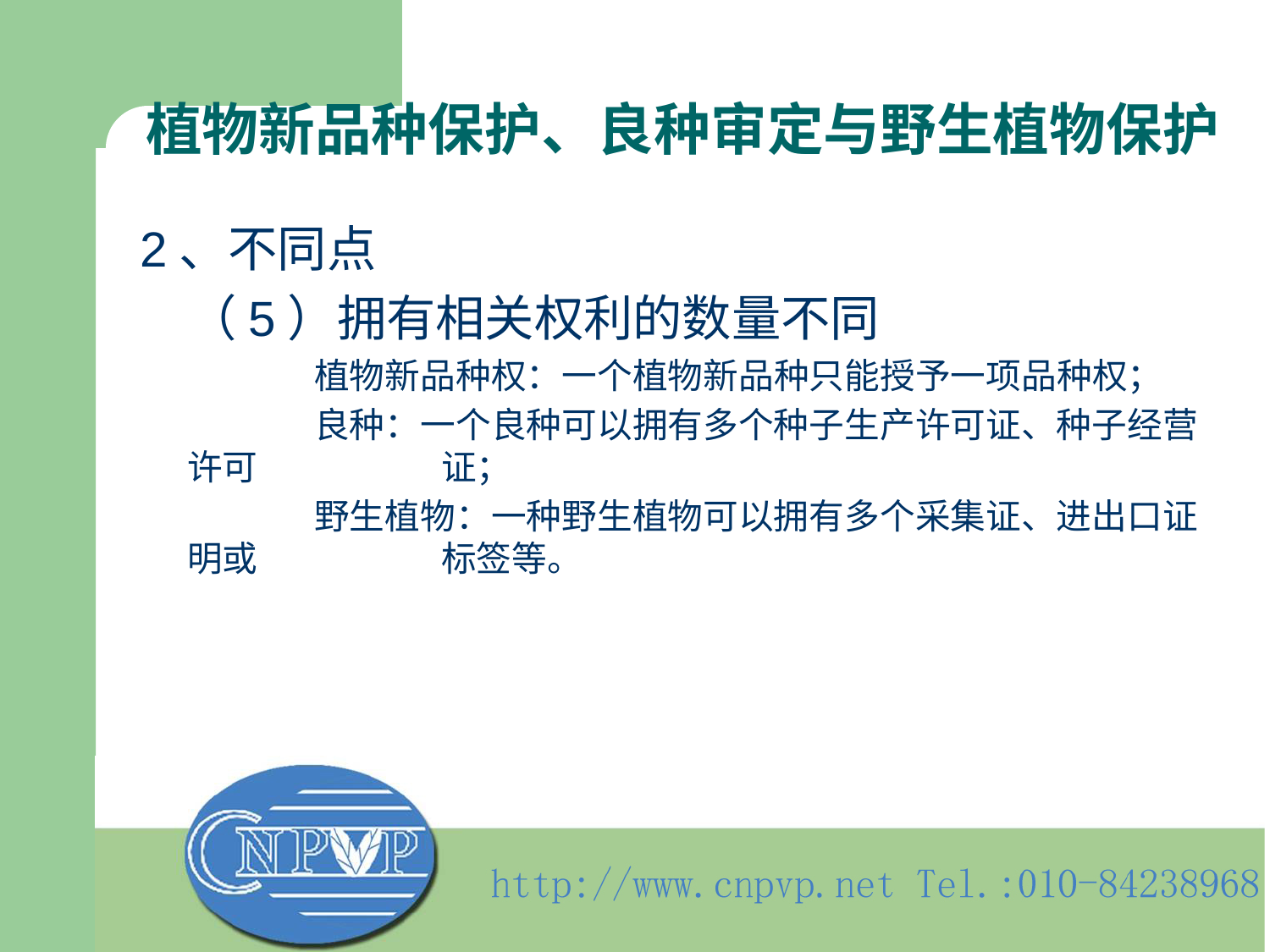

# 植物新品种保护、良种审定与野生植物保护
2、不同点
	（5）拥有相关权利的数量不同
		植物新品种权：一个植物新品种只能授予一项品种权；
		良种：一个良种可以拥有多个种子生产许可证、种子经营许可		证；
		野生植物：一种野生植物可以拥有多个采集证、进出口证明或		标签等。